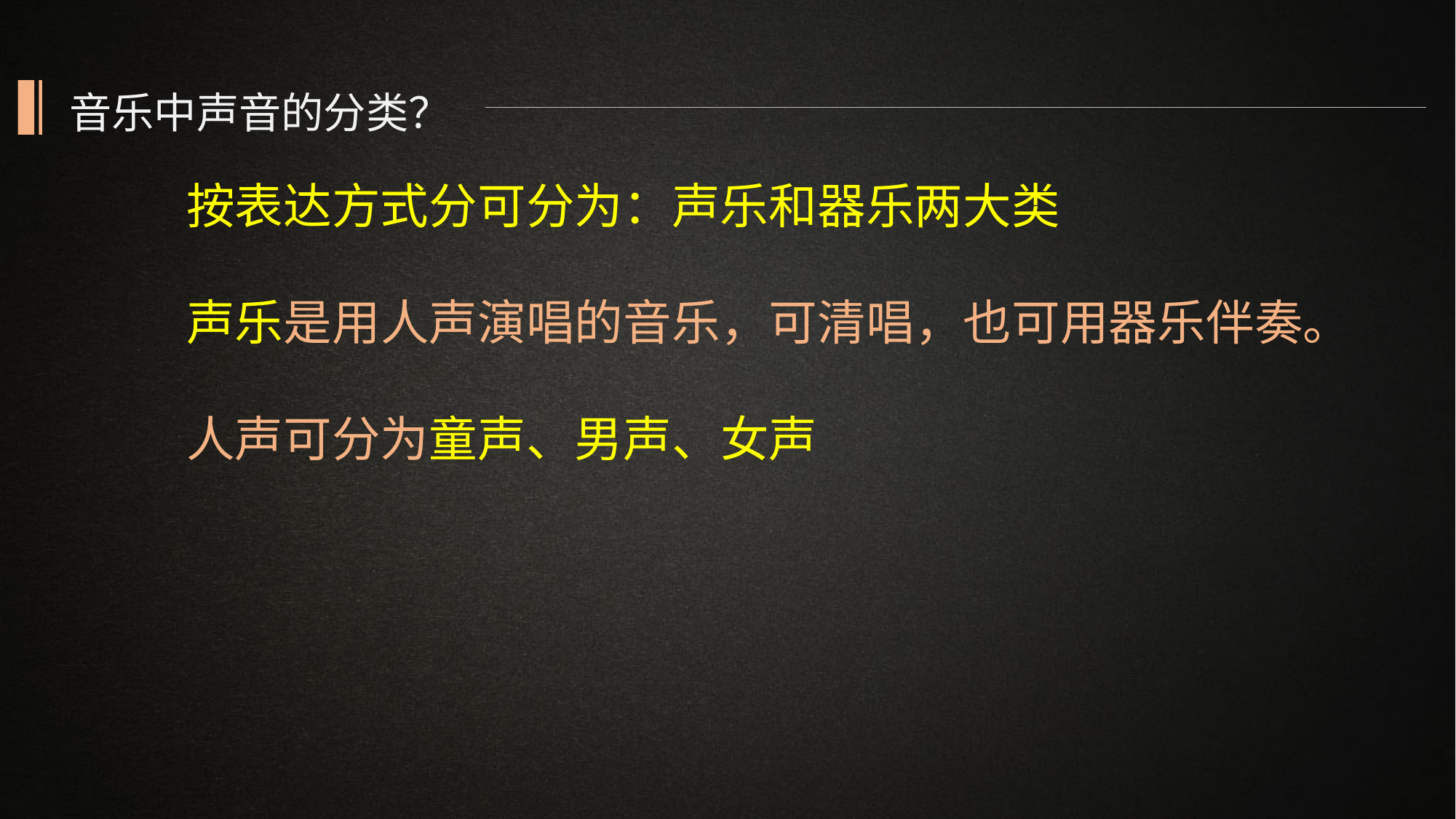

音乐中声音的分类？

按表达方式分可分为：声乐和器乐两大类

声乐是用人声演唱的音乐，可清唱，也可用器乐伴奏。

人声可分为童声、男声、女声